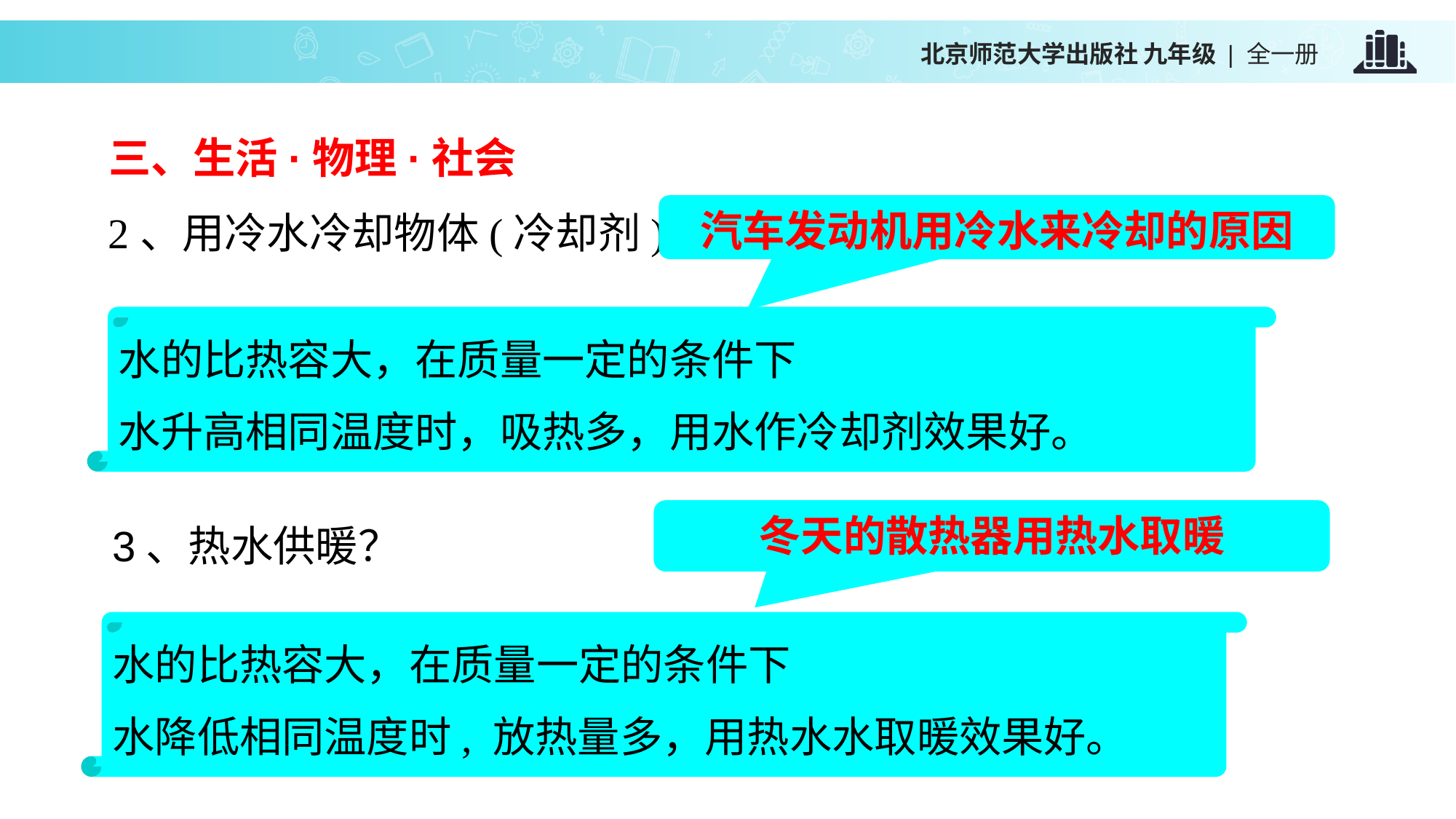

三、生活·物理·社会
汽车发动机用冷水来冷却的原因
2、用冷水冷却物体(冷却剂)
水的比热容大，在质量一定的条件下
水升高相同温度时，吸热多，用水作冷却剂效果好。
冬天的散热器用热水取暖

3、热水供暖？
水的比热容大，在质量一定的条件下
水降低相同温度时, 放热量多，用热水水取暖效果好。